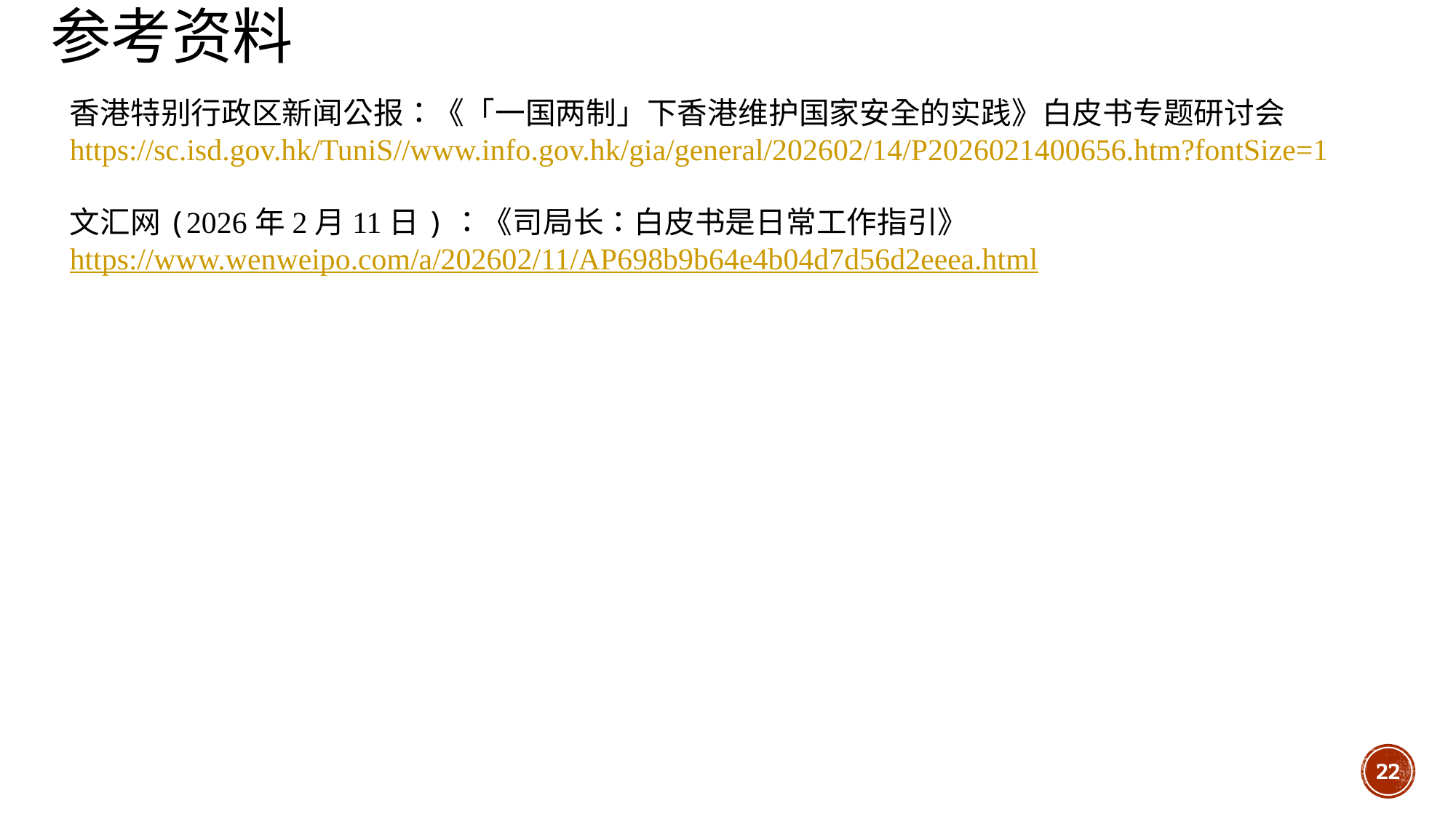

# 参考资料
香港特别行政区新闻公报：《「一国两制」下香港维护国家安全的实践》白皮书专题研讨会
https://sc.isd.gov.hk/TuniS//www.info.gov.hk/gia/general/202602/14/P2026021400656.htm?fontSize=1

文汇网(2026年2月11日)：《司局长：白皮书是日常工作指引》
https://www.wenweipo.com/a/202602/11/AP698b9b64e4b04d7d56d2eeea.html
22